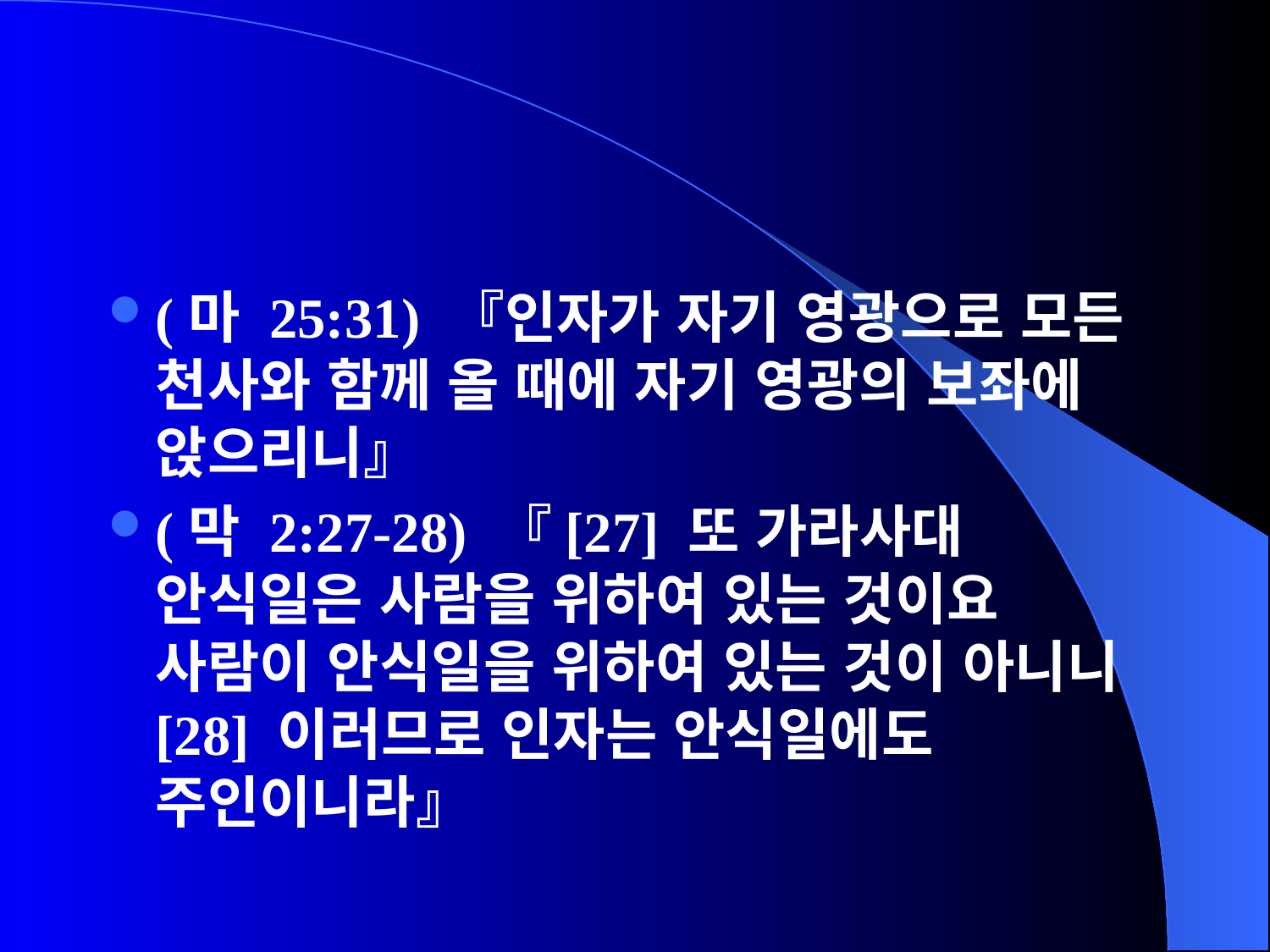

(마 25:31) 『인자가 자기 영광으로 모든 천사와 함께 올 때에 자기 영광의 보좌에 앉으리니』
(막 2:27-28) 『[27] 또 가라사대 안식일은 사람을 위하여 있는 것이요 사람이 안식일을 위하여 있는 것이 아니니 [28] 이러므로 인자는 안식일에도 주인이니라』